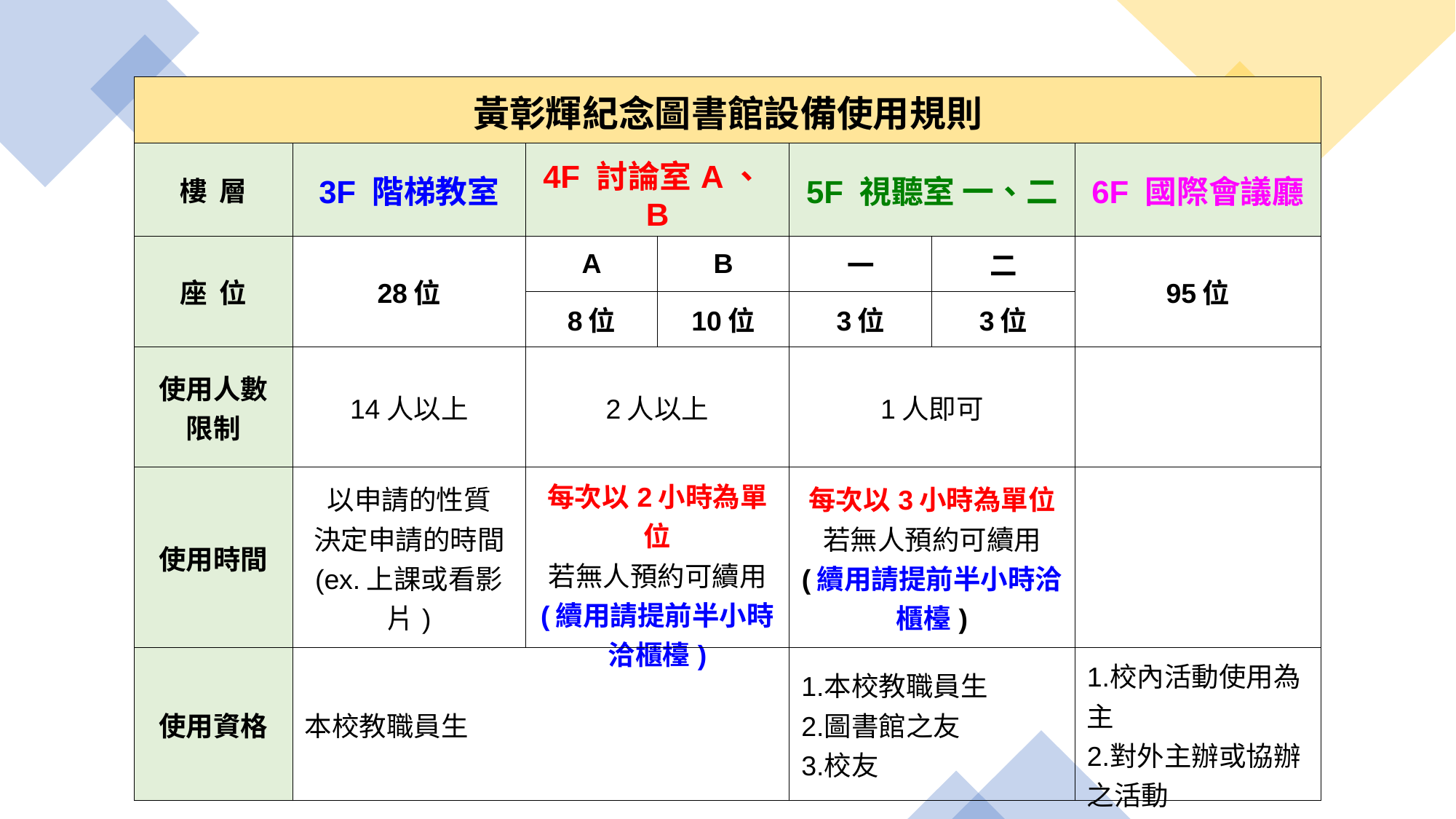

| 黃彰輝紀念圖書館設備使用規則 |  |  |  |  |  |  |
| --- | --- | --- | --- | --- | --- | --- |
| 樓  層 | 3F 階梯教室 | 4F 討論室A、B |  | 5F 視聽室 一、二 |  | 6F 國際會議廳 |
| 座  位 | 28位 | A | B | 一 | 二 | 95位 |
|  |  | 8位 | 10位 | 3位 | 3位 |  |
| 使用人數限制 | 14人以上 | 2人以上 |  | 1人即可 |  |  |
| 使用時間 | 以申請的性質 決定申請的時間 (ex.上課或看影片) | 每次以2小時為單位 若無人預約可續用 (續用請提前半小時洽櫃檯) |  | 每次以3小時為單位 若無人預約可續用 (續用請提前半小時洽櫃檯) |  |  |
| 使用資格 | 本校教職員生 |  |  | 本校教職員生 圖書館之友 校友 |  | 校內活動使用為主 對外主辦或協辦之活動 |